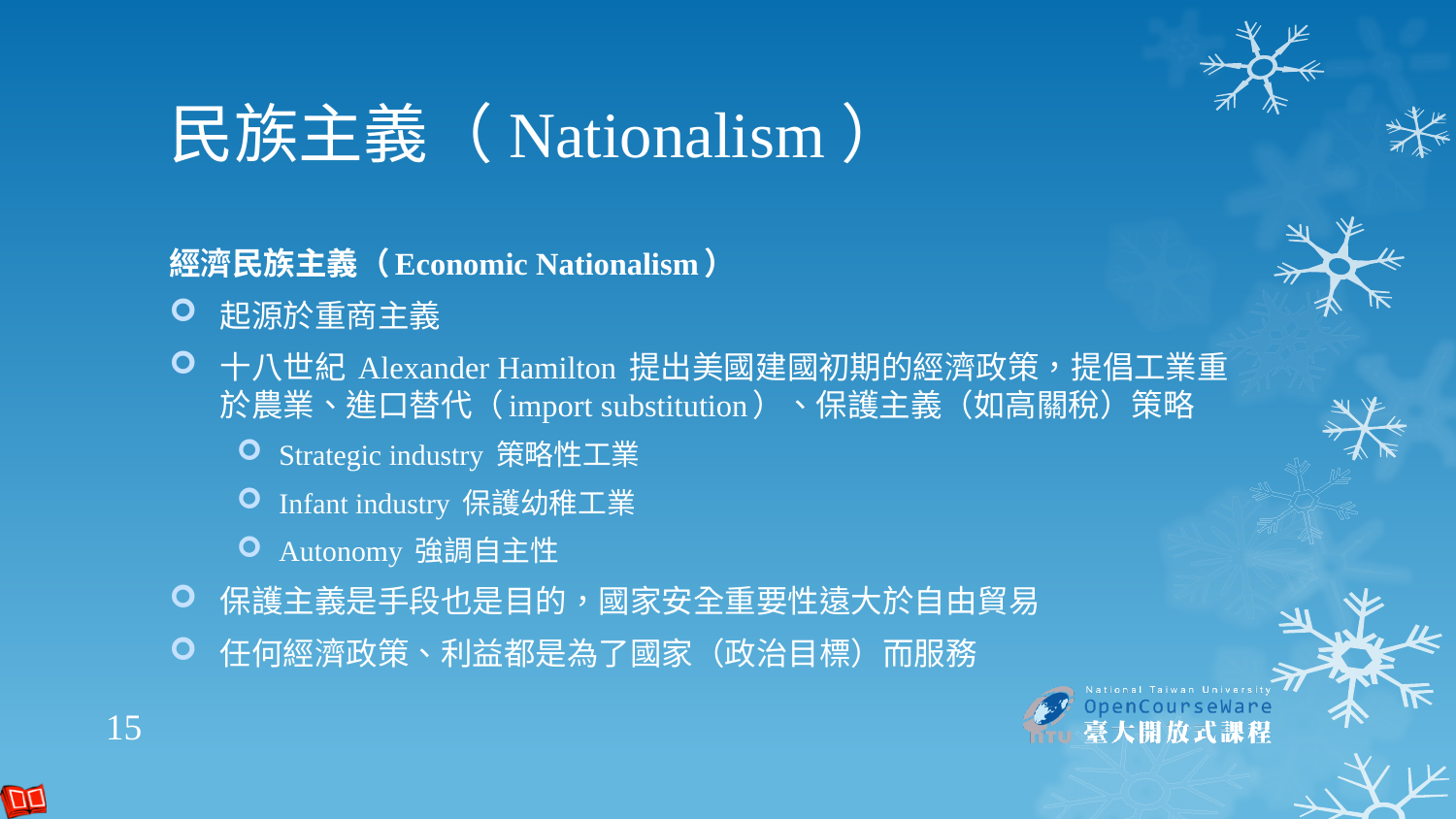

# 民族主義（Nationalism）
經濟民族主義（Economic Nationalism）
起源於重商主義
十八世紀 Alexander Hamilton 提出美國建國初期的經濟政策，提倡工業重於農業、進口替代（import substitution）、保護主義（如高關稅）策略
Strategic industry 策略性工業
Infant industry 保護幼稚工業
Autonomy 強調自主性
保護主義是手段也是目的，國家安全重要性遠大於自由貿易
任何經濟政策、利益都是為了國家（政治目標）而服務
15